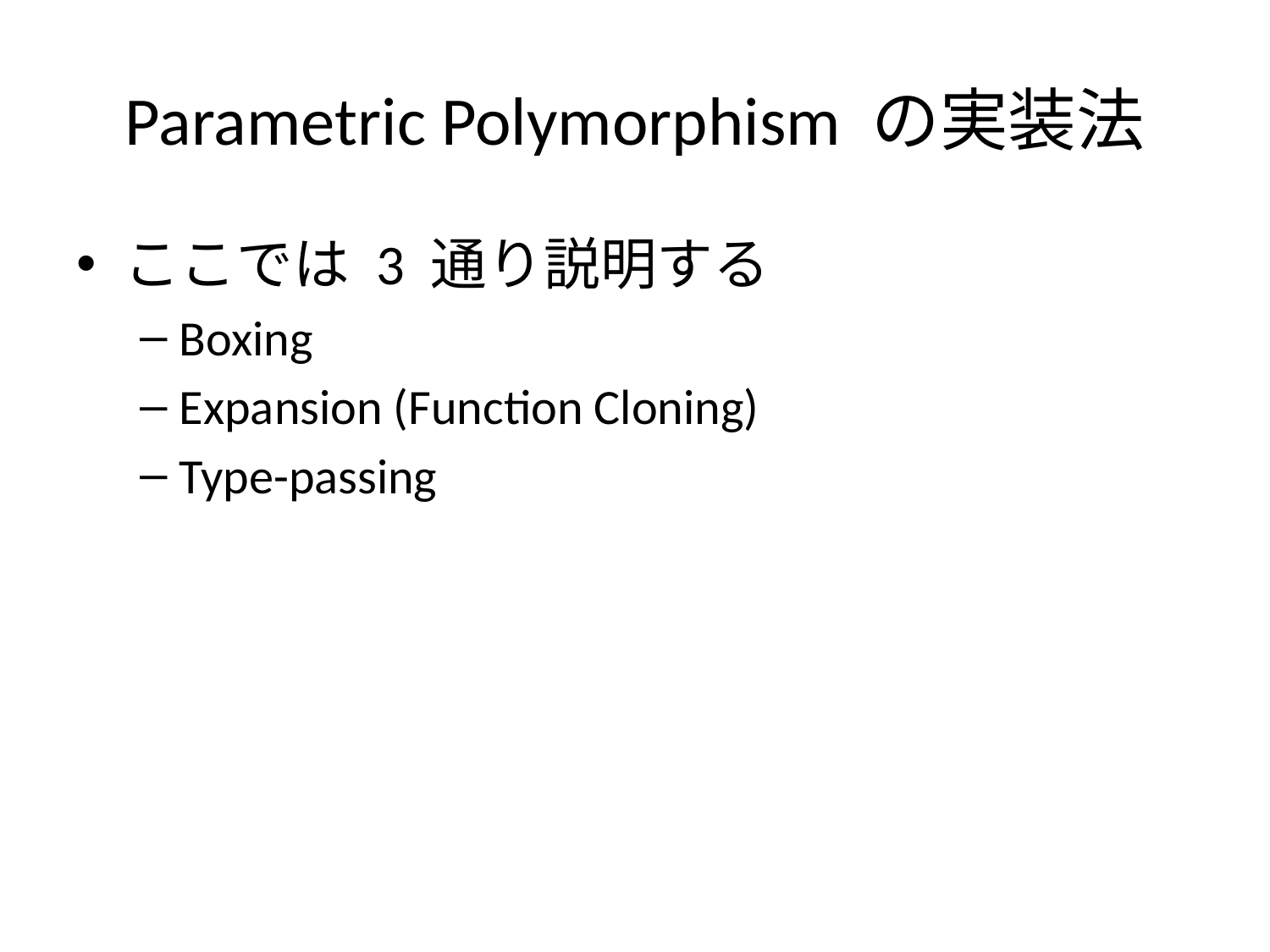

# Parametric Polymorphism の実装法
ここでは 3 通り説明する
Boxing
Expansion (Function Cloning)
Type-passing